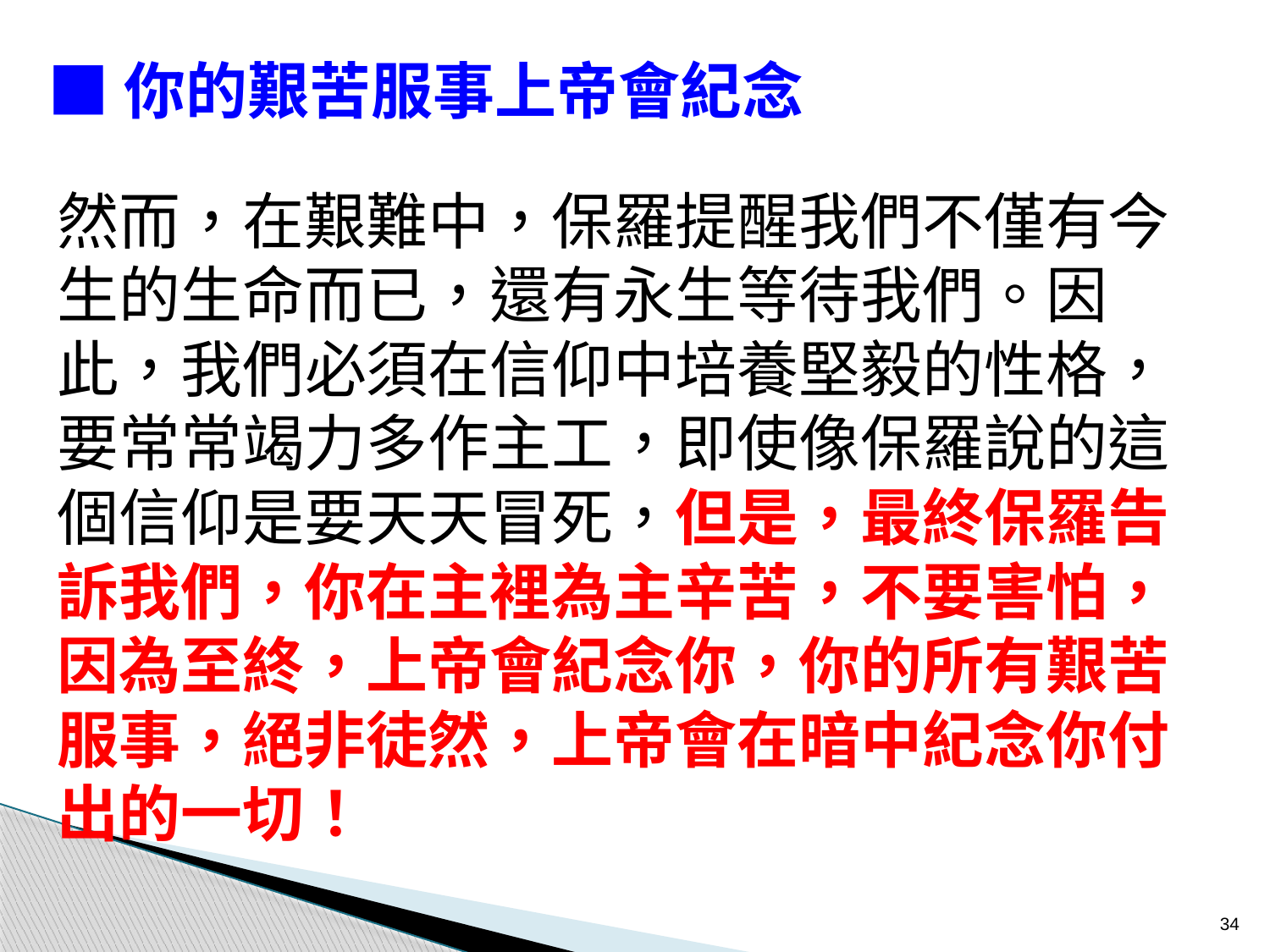

■你的艱苦服事上帝會紀念
然而，在艱難中，保羅提醒我們不僅有今生的生命而已，還有永生等待我們。因此，我們必須在信仰中培養堅毅的性格，要常常竭力多作主工，即使像保羅說的這個信仰是要天天冒死，但是，最終保羅告訴我們，你在主裡為主辛苦，不要害怕，因為至終，上帝會紀念你，你的所有艱苦服事，絕非徒然，上帝會在暗中紀念你付出的一切！
34